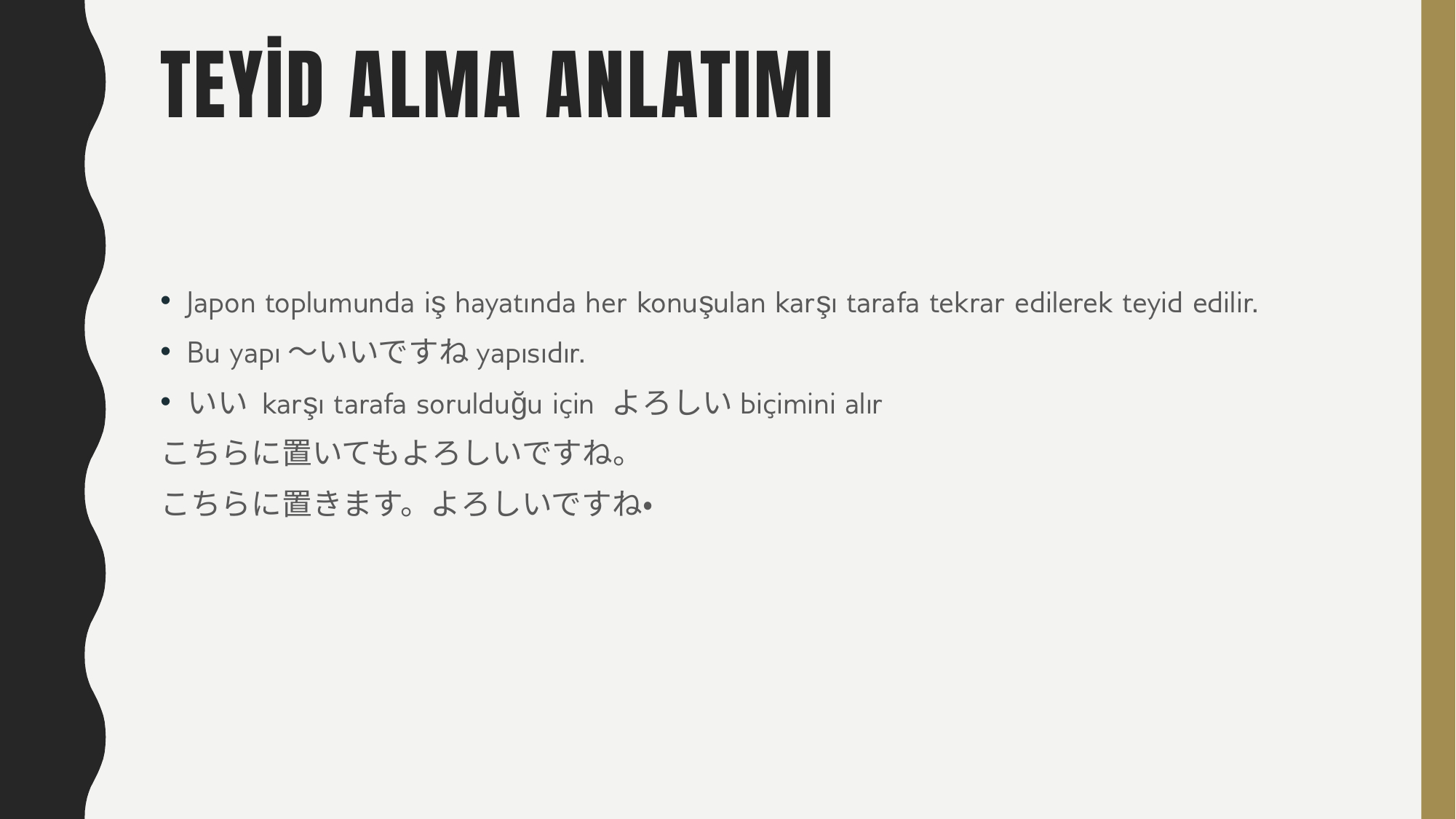

# TeyiD ALMA ANLATIMI
Japon toplumunda iş hayatında her konuşulan karşı tarafa tekrar edilerek teyid edilir.
Bu yapı～いいですねyapısıdır.
いい karşı tarafa sorulduğu için よろしいbiçimini alır
こちらに置いてもよろしいですね。
こちらに置きます。よろしいですね・